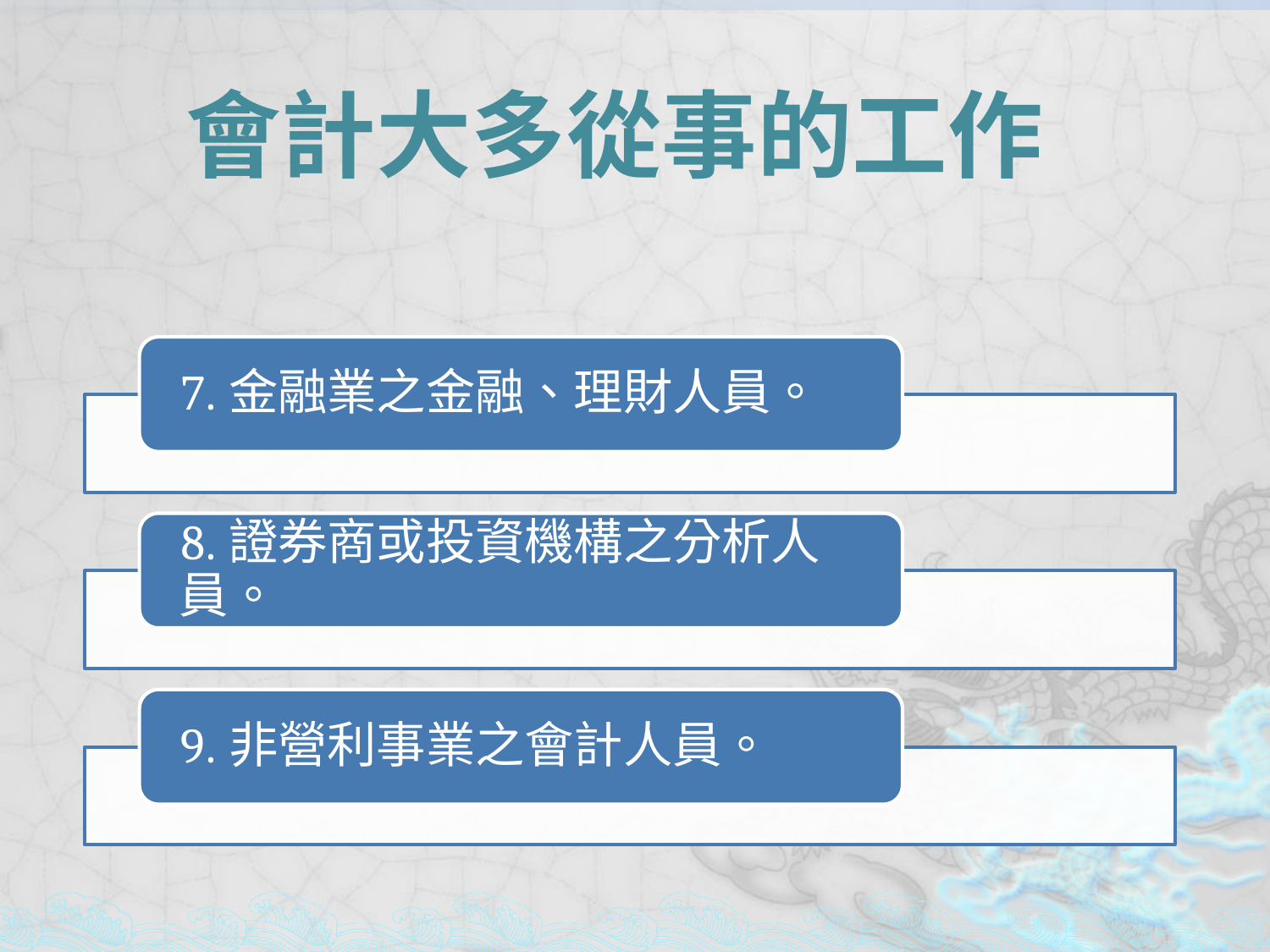

會計大多從事的工作
7.金融業之金融、理財人員。
8.證券商或投資機構之分析人員。
9.非營利事業之會計人員。